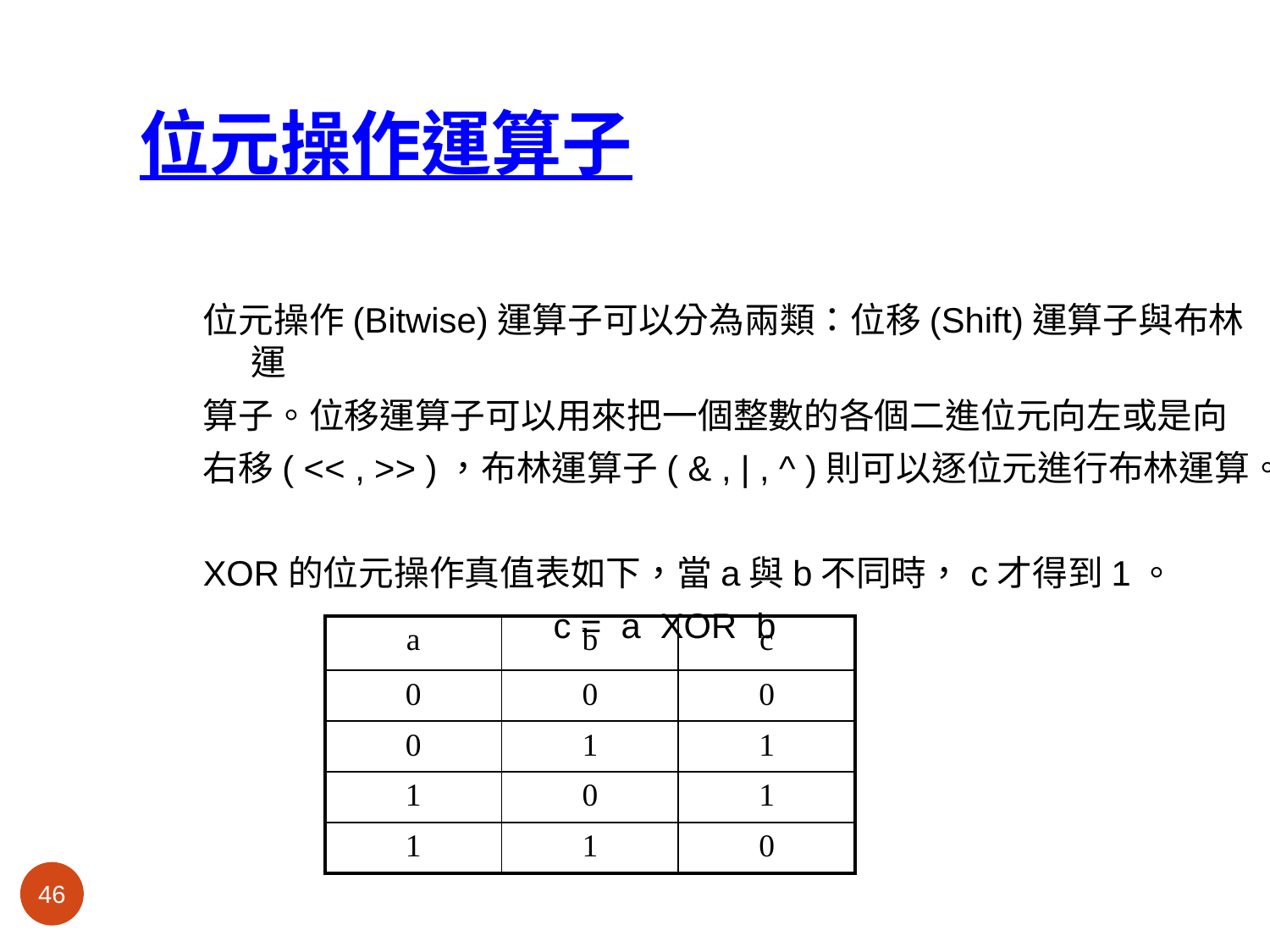

# 位元操作運算子
位元操作(Bitwise)運算子可以分為兩類：位移(Shift)運算子與布林運
算子。位移運算子可以用來把一個整數的各個二進位元向左或是向
右移( << , >> )，布林運算子( & , | , ^ )則可以逐位元進行布林運算。

XOR的位元操作真值表如下，當a與b不同時，c才得到1。
                                    c =  a  XOR  b

| a | b | c |
| --- | --- | --- |
| 0 | 0 | 0 |
| 0 | 1 | 1 |
| 1 | 0 | 1 |
| 1 | 1 | 0 |
46